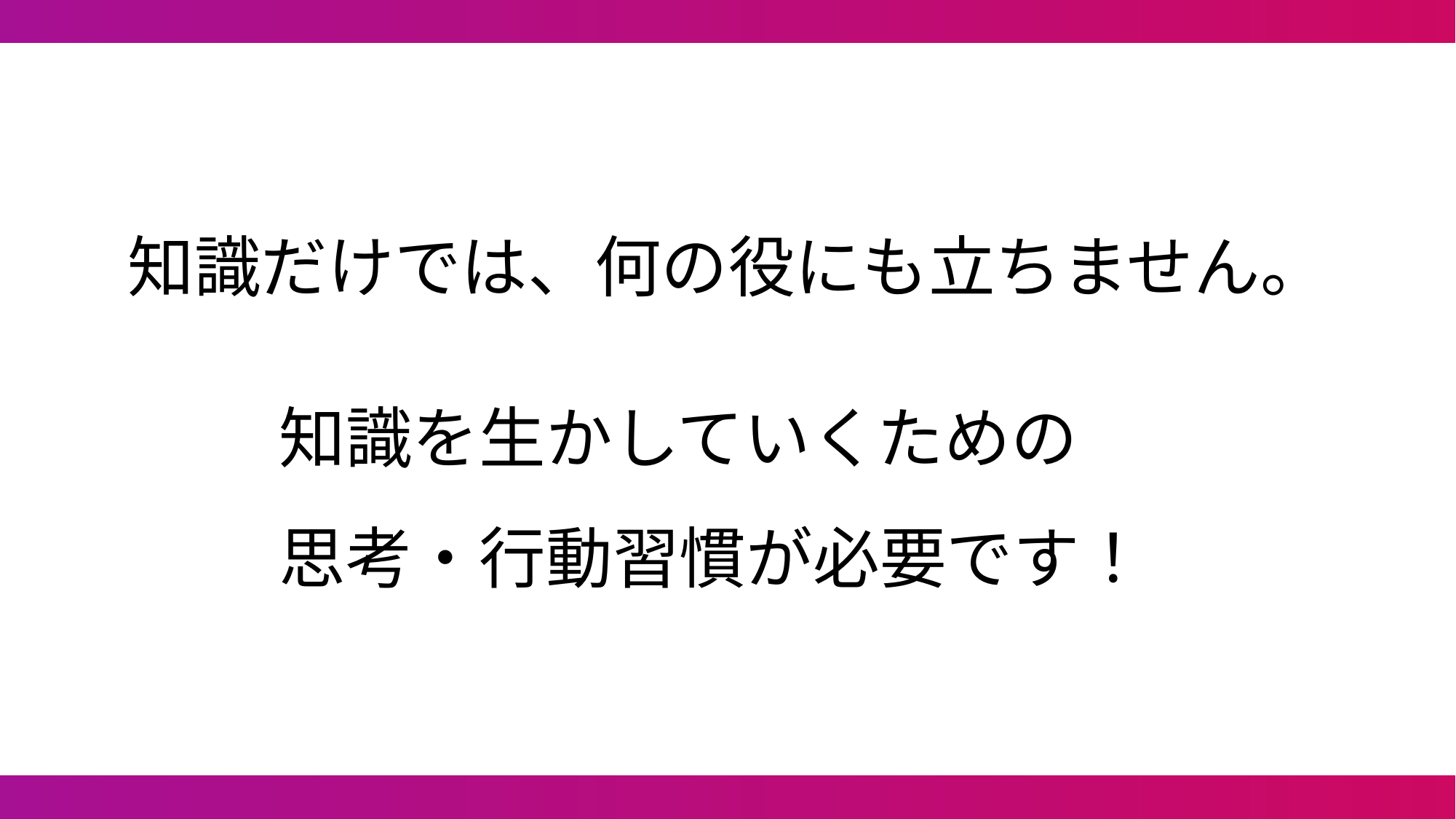

知識だけでは、何の役にも立ちません。
知識を生かしていくための
思考・行動習慣が必要です！